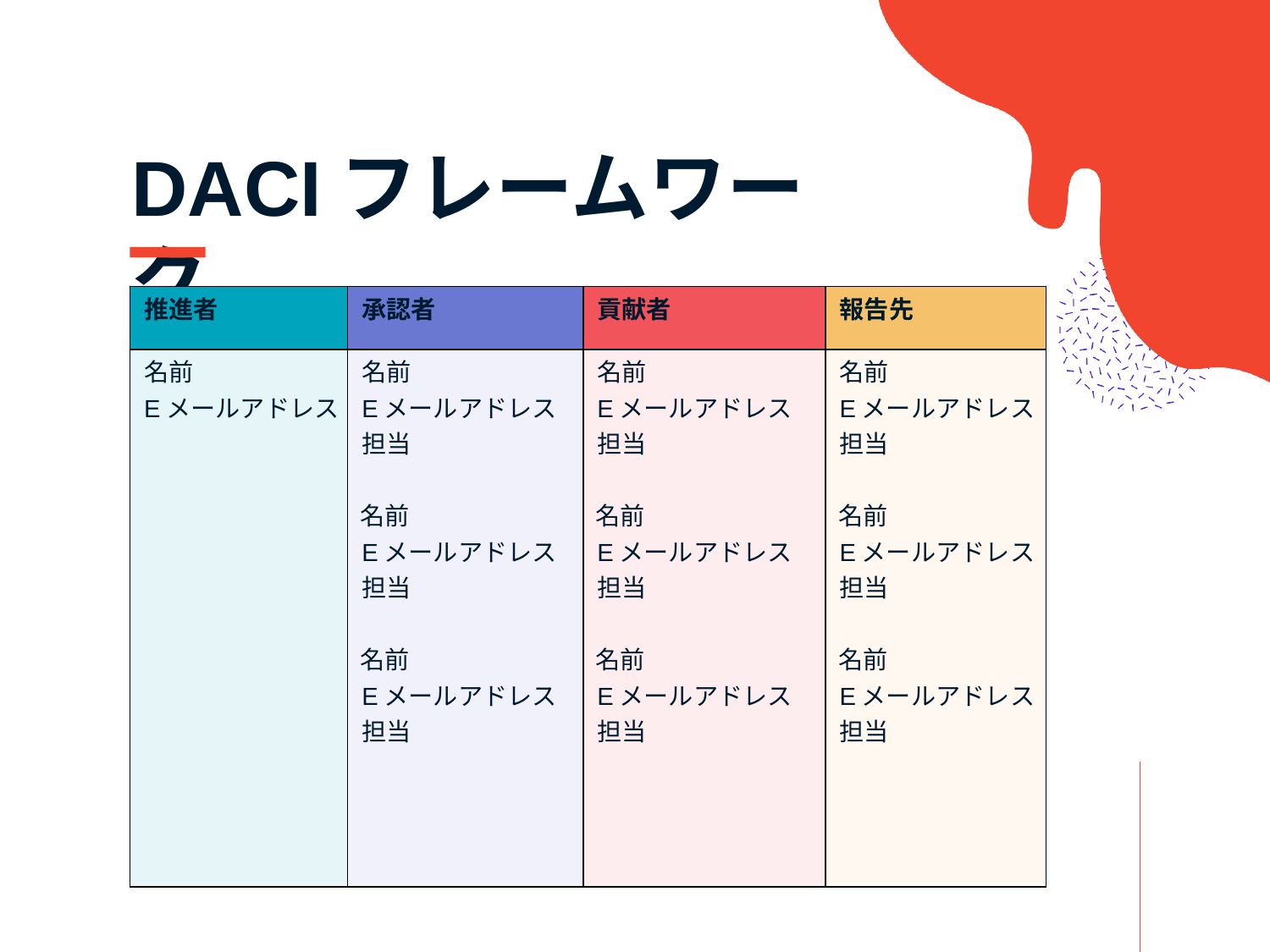

# DACIフレームワーク

| 推進者 | 承認者 | 貢献者 | 報告先 |
| --- | --- | --- | --- |
| 名前 Eメールアドレス | 名前 Eメールアドレス 担当 名前 Eメールアドレス 担当 名前 Eメールアドレス 担当 | 名前 Eメールアドレス 担当 名前 Eメールアドレス 担当 名前 Eメールアドレス 担当 | 名前 Eメールアドレス 担当 名前 Eメールアドレス 担当 名前 Eメールアドレス 担当 |